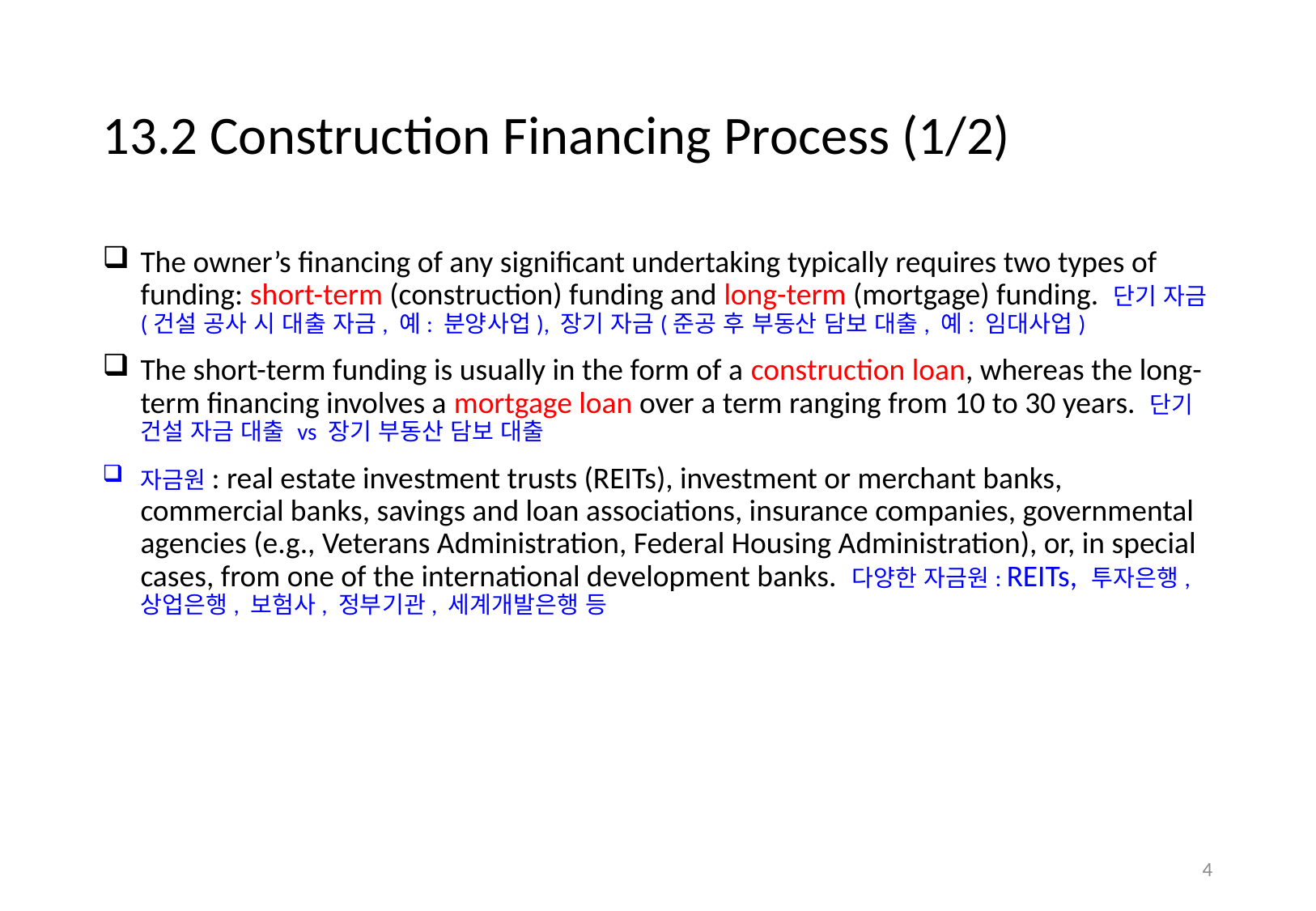

# 13.2 Construction Financing Process (1/2)
The owner’s financing of any significant undertaking typically requires two types of funding: short-term (construction) funding and long-term (mortgage) funding. 단기 자금(건설 공사 시 대출 자금, 예: 분양사업), 장기 자금(준공 후 부동산 담보 대출, 예: 임대사업)
The short-term funding is usually in the form of a construction loan, whereas the long-term financing involves a mortgage loan over a term ranging from 10 to 30 years. 단기 건설 자금 대출 vs 장기 부동산 담보 대출
자금원: real estate investment trusts (REITs), investment or merchant banks, commercial banks, savings and loan associations, insurance companies, governmental agencies (e.g., Veterans Administration, Federal Housing Administration), or, in special cases, from one of the international development banks. 다양한 자금원: REITs, 투자은행, 상업은행, 보험사, 정부기관, 세계개발은행 등
4